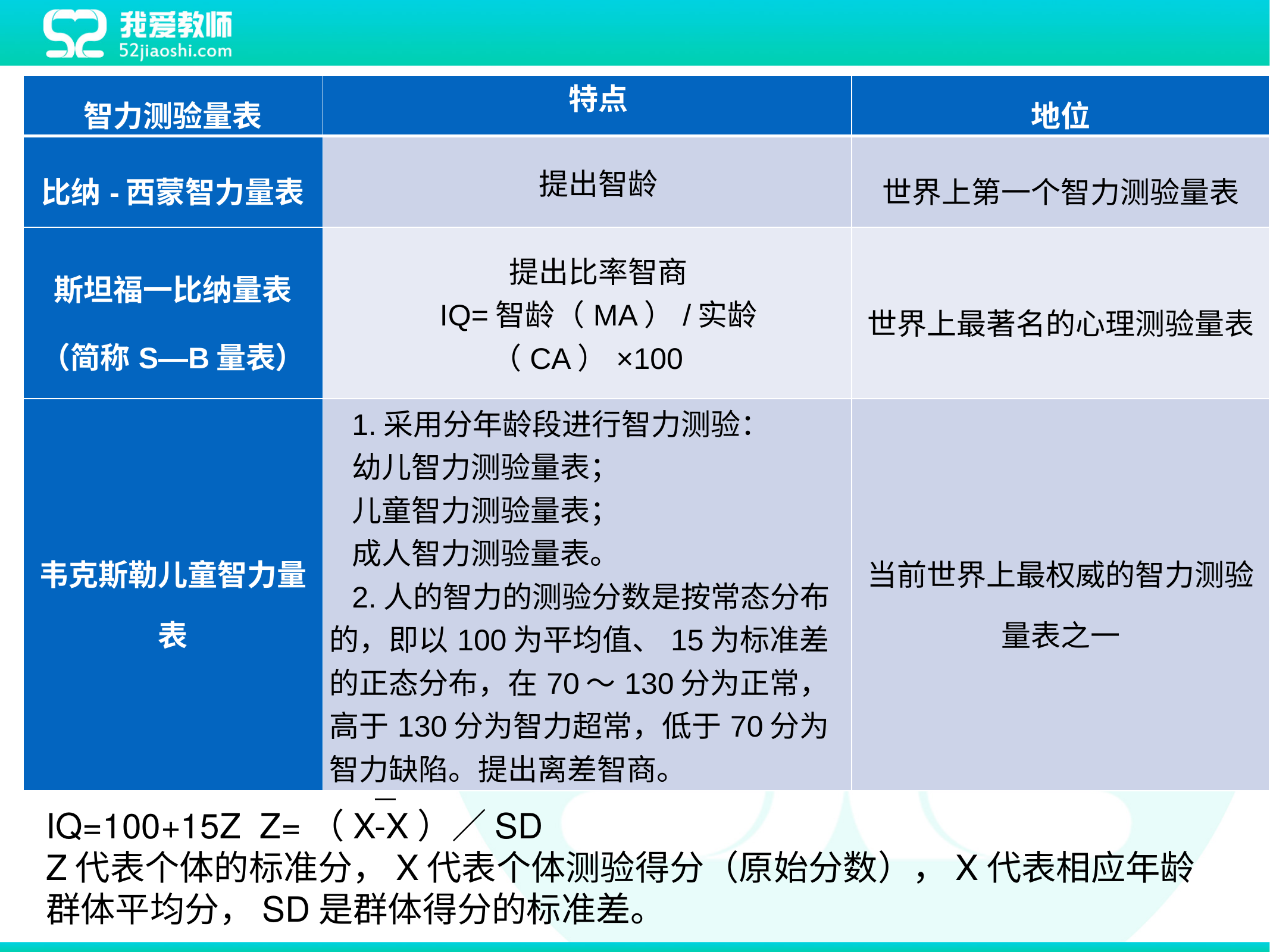

| 智力测验量表 | 特点 | 地位 |
| --- | --- | --- |
| 比纳-西蒙智力量表 | 提出智龄 | 世界上第一个智力测验量表 |
| 斯坦福一比纳量表 （简称S—B量表） | 提出比率智商 IQ=智龄（MA）/实龄（CA）×100 | 世界上最著名的心理测验量表 |
| 韦克斯勒儿童智力量表 | 1.采用分年龄段进行智力测验： 幼儿智力测验量表； 儿童智力测验量表； 成人智力测验量表。 2.人的智力的测验分数是按常态分布的，即以100为平均值、15为标准差的正态分布，在70～130分为正常，高于130分为智力超常，低于70分为智力缺陷。提出离差智商。 | 当前世界上最权威的智力测验量表之一 |
IQ=100+15Z  Z=（X-X）／SD
Z代表个体的标准分，X代表个体测验得分（原始分数），X代表相应年龄群体平均分，SD是群体得分的标准差。